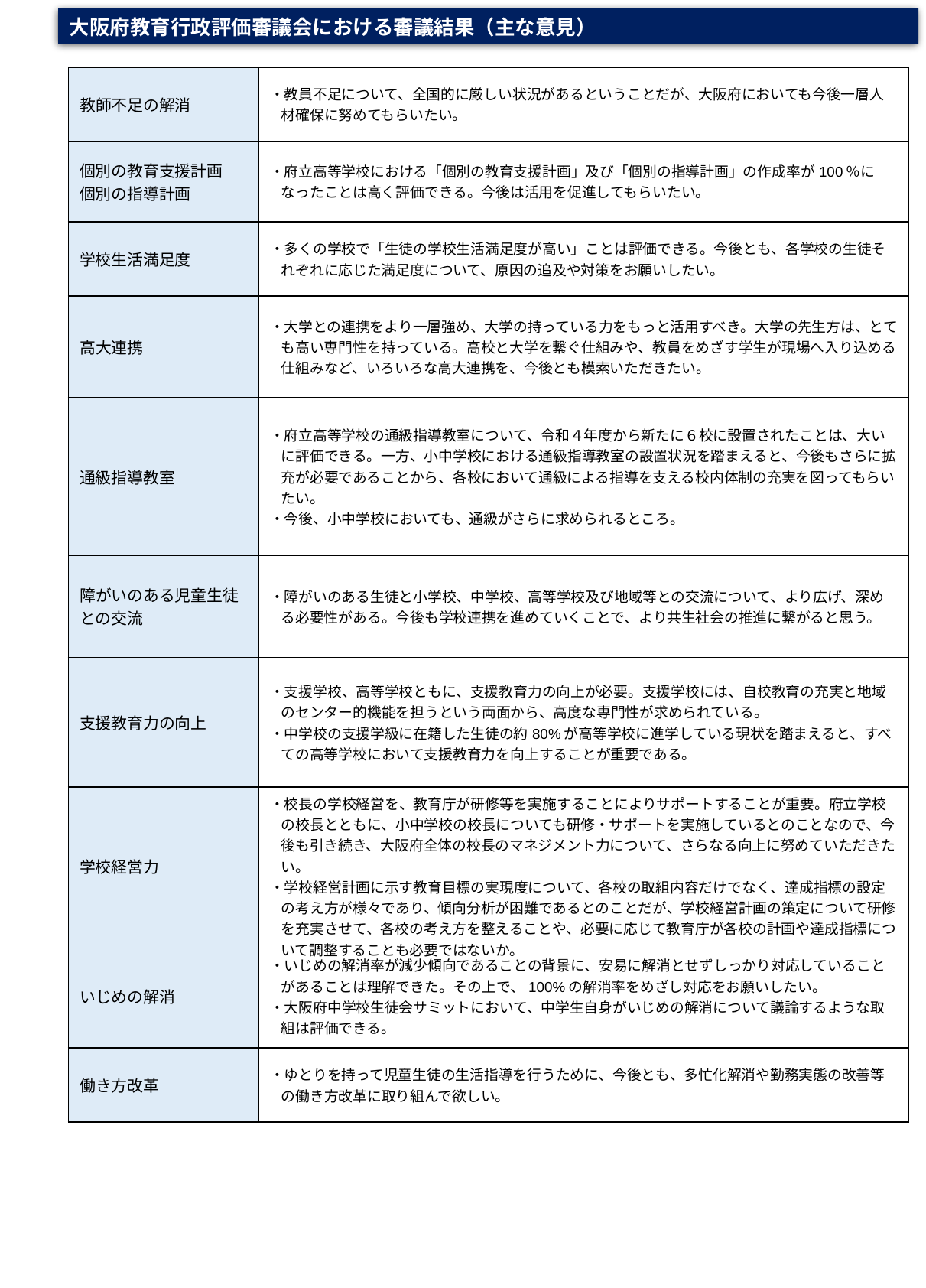

大阪府教育行政評価審議会における審議結果（主な意見）
| 教師不足の解消 | ・教員不足について、全国的に厳しい状況があるということだが、大阪府においても今後一層人材確保に努めてもらいたい。 |
| --- | --- |
| 個別の教育支援計画 個別の指導計画 | ・府立高等学校における「個別の教育支援計画」及び「個別の指導計画」の作成率が100％になったことは高く評価できる。今後は活用を促進してもらいたい。 |
| 学校生活満足度 | ・多くの学校で「生徒の学校生活満足度が高い」ことは評価できる。今後とも、各学校の生徒それぞれに応じた満足度について、原因の追及や対策をお願いしたい。 |
| 高大連携 | ・大学との連携をより一層強め、大学の持っている力をもっと活用すべき。大学の先生方は、とても高い専門性を持っている。高校と大学を繋ぐ仕組みや、教員をめざす学生が現場へ入り込める仕組みなど、いろいろな高大連携を、今後とも模索いただきたい。 |
| 通級指導教室 | ・府立高等学校の通級指導教室について、令和４年度から新たに６校に設置されたことは、大いに評価できる。一方、小中学校における通級指導教室の設置状況を踏まえると、今後もさらに拡充が必要であることから、各校において通級による指導を支える校内体制の充実を図ってもらいたい。 ・今後、小中学校においても、通級がさらに求められるところ。 |
| 障がいのある児童生徒との交流 | ・障がいのある生徒と小学校、中学校、高等学校及び地域等との交流について、より広げ、深める必要性がある。今後も学校連携を進めていくことで、より共生社会の推進に繋がると思う。 |
| 支援教育力の向上 | ・支援学校、高等学校ともに、支援教育力の向上が必要。支援学校には、自校教育の充実と地域のセンター的機能を担うという両面から、高度な専門性が求められている。 ・中学校の支援学級に在籍した生徒の約80%が高等学校に進学している現状を踏まえると、すべての高等学校において支援教育力を向上することが重要である。 |
| 学校経営力 | ・校長の学校経営を、教育庁が研修等を実施することによりサポートすることが重要。府立学校の校長とともに、小中学校の校長についても研修・サポートを実施しているとのことなので、今後も引き続き、大阪府全体の校長のマネジメント力について、さらなる向上に努めていただきたい。 ・学校経営計画に示す教育目標の実現度について、各校の取組内容だけでなく、達成指標の設定の考え方が様々であり、傾向分析が困難であるとのことだが、学校経営計画の策定について研修を充実させて、各校の考え方を整えることや、必要に応じて教育庁が各校の計画や達成指標について調整することも必要ではないか。 |
| いじめの解消 | ・いじめの解消率が減少傾向であることの背景に、安易に解消とせずしっかり対応していることがあることは理解できた。その上で、100%の解消率をめざし対応をお願いしたい。 ・大阪府中学校生徒会サミットにおいて、中学生自身がいじめの解消について議論するような取組は評価できる。 |
| 働き方改革 | ・ゆとりを持って児童生徒の生活指導を行うために、今後とも、多忙化解消や勤務実態の改善等の働き方改革に取り組んで欲しい。 |